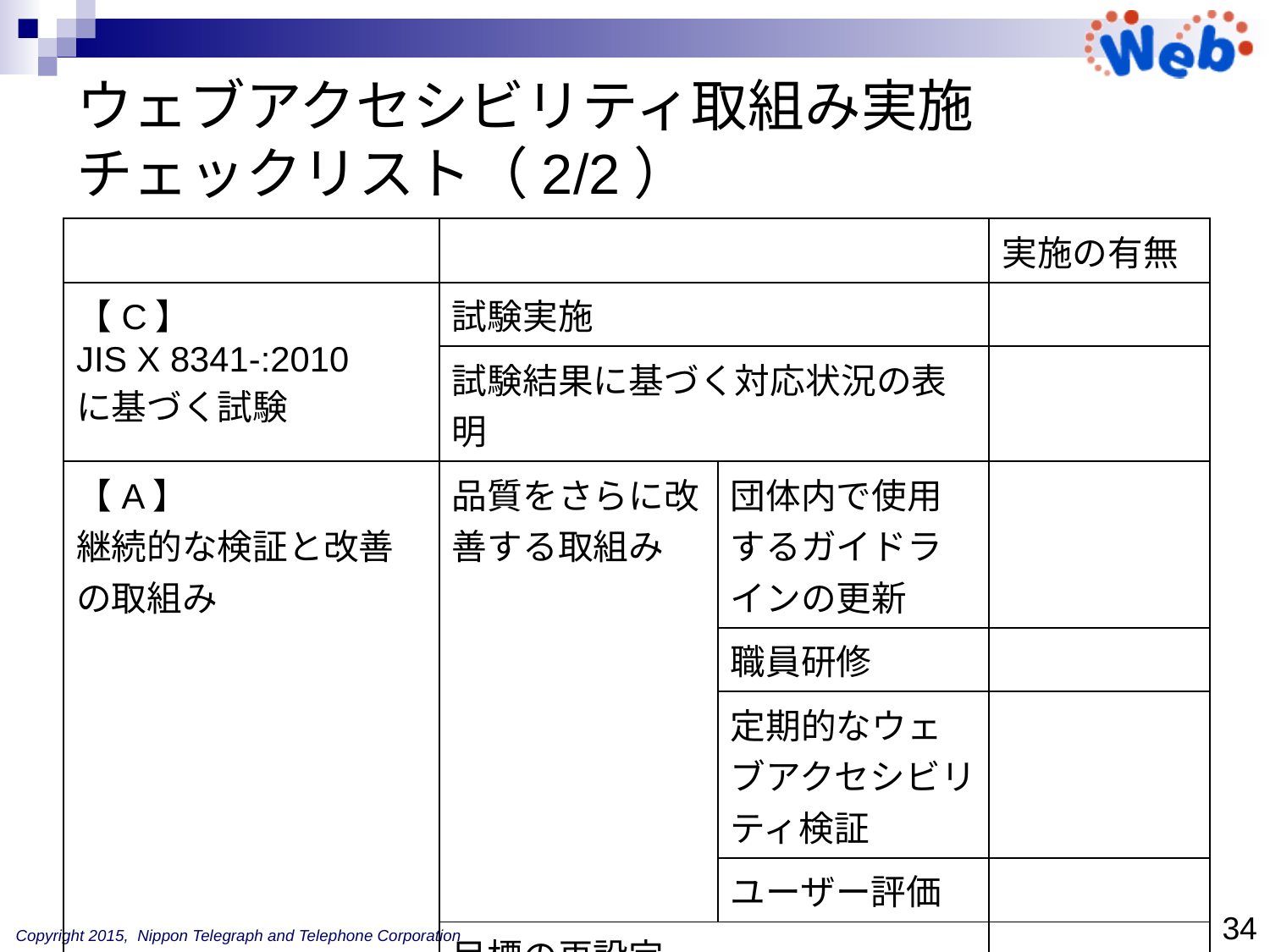

# ウェブアクセシビリティ取組み実施 チェックリスト（2/2）
|  |  |  | 実施の有無 |
| --- | --- | --- | --- |
| 【C】 JIS X 8341-:2010 に基づく試験 | 試験実施 |  |  |
|  | 試験結果に基づく対応状況の表明 |  |  |
| 【A】 継続的な検証と改善 の取組み | 品質をさらに改善する取組み | 団体内で使用するガイドラインの更新 |  |
|  |  | 職員研修 |  |
|  |  | 定期的なウェブアクセシビリティ検証 |  |
|  |  | ユーザー評価 |  |
|  | 目標の再設定 |  |  |
|  | 定期的な試験の実施 |  |  |
34